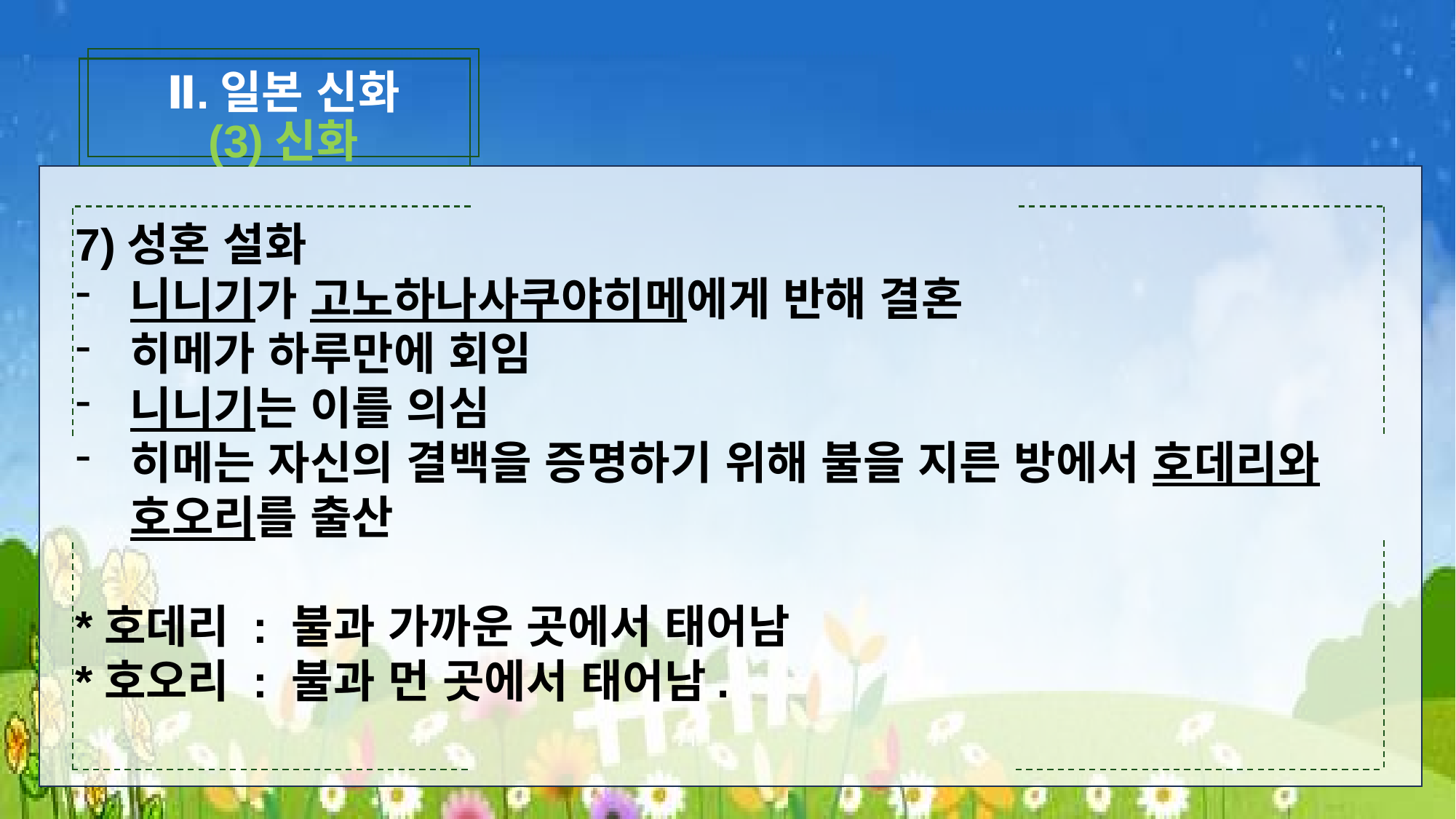

Ⅱ.일본 신화
(3)신화

7)성혼 설화
니니기가 고노하나사쿠야히메에게 반해 결혼
히메가 하루만에 회임
니니기는 이를 의심
히메는 자신의 결백을 증명하기 위해 불을 지른 방에서 호데리와 호오리를 출산

*호데리 : 불과 가까운 곳에서 태어남
*호오리 : 불과 먼 곳에서 태어남.